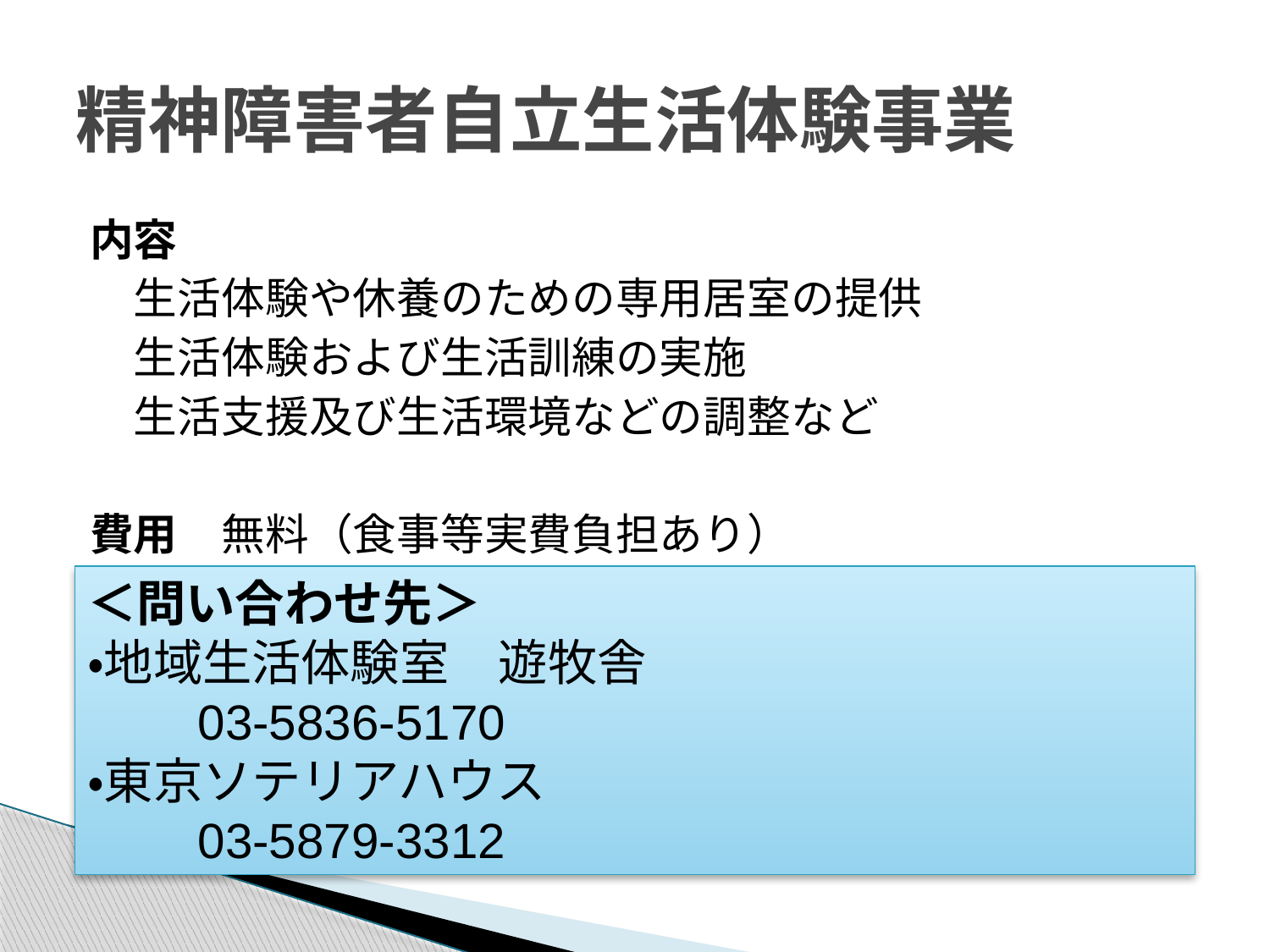

# 精神障害者自立生活体験事業
内容
　生活体験や休養のための専用居室の提供
　生活体験および生活訓練の実施
　生活支援及び生活環境などの調整など

費用　無料（食事等実費負担あり）
＜問い合わせ先＞
・地域生活体験室　遊牧舎
　　03-5836-5170
・東京ソテリアハウス
　　03-5879-3312